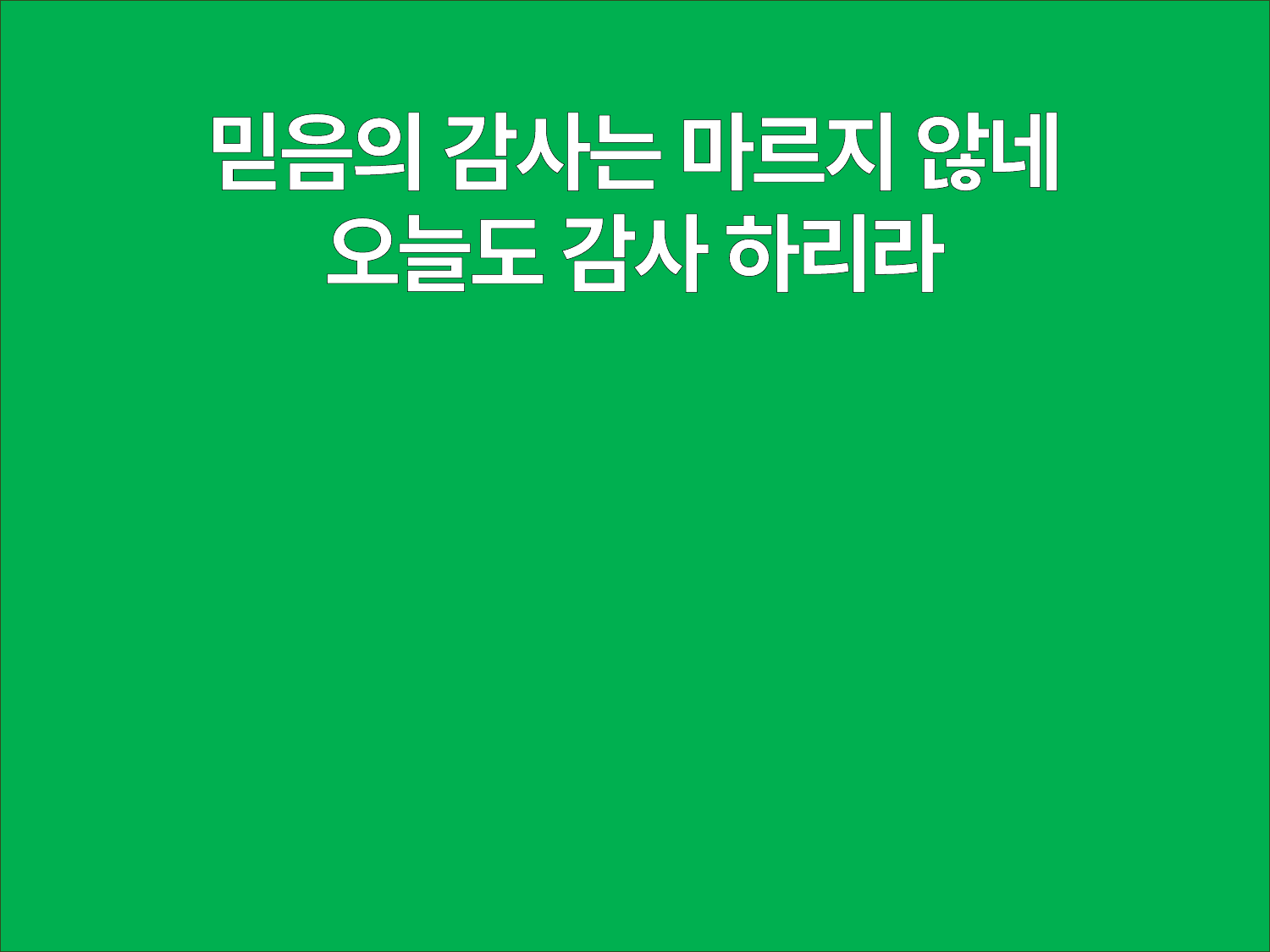

믿음의 감사는 마르지 않네
오늘도 감사 하리라